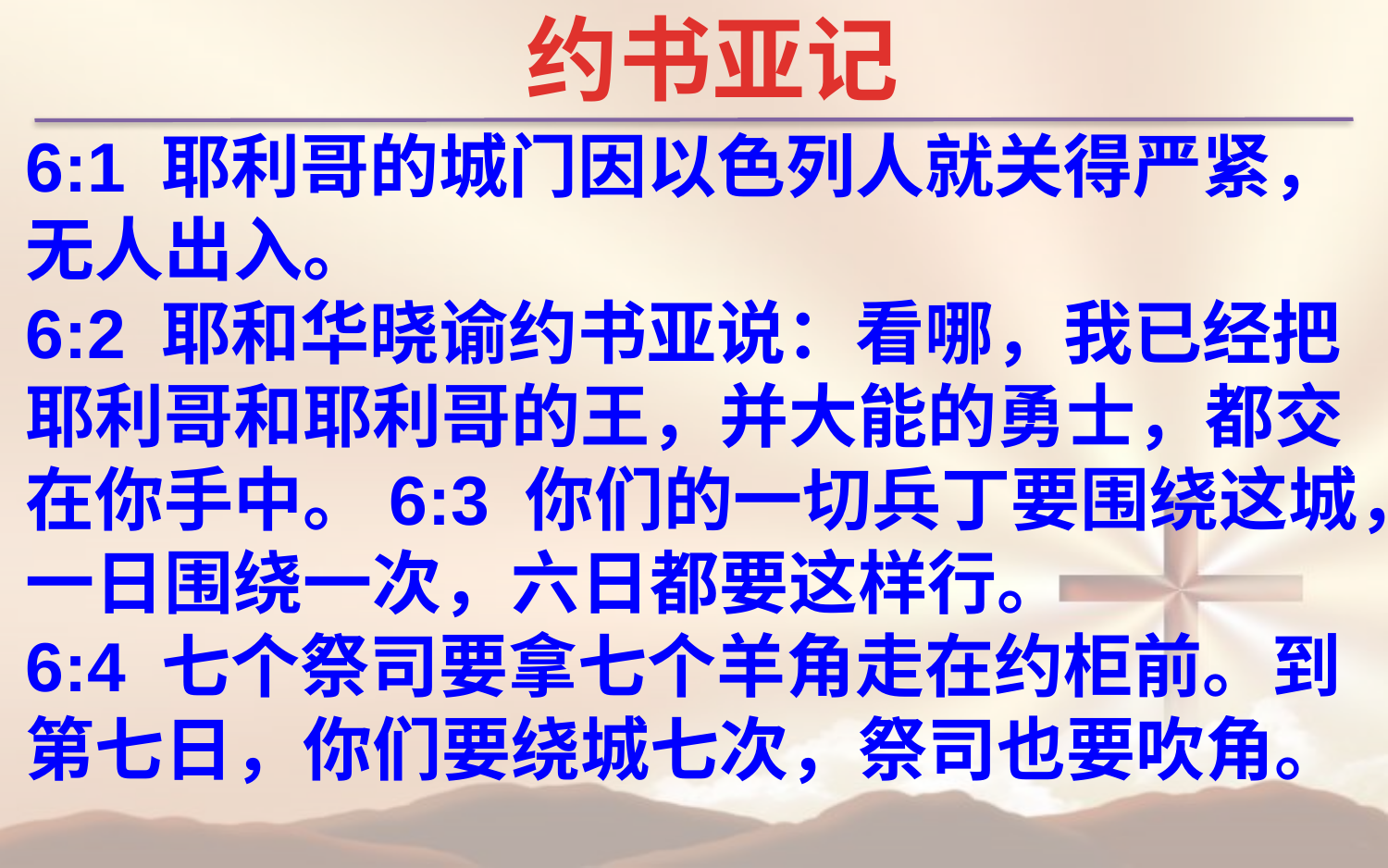

约书亚记
6:1 耶利哥的城门因以色列人就关得严紧，无人出入。
6:2 耶和华晓谕约书亚说：看哪，我已经把耶利哥和耶利哥的王，并大能的勇士，都交在你手中。6:3 你们的一切兵丁要围绕这城，一日围绕一次，六日都要这样行。
6:4 七个祭司要拿七个羊角走在约柜前。到第七日，你们要绕城七次，祭司也要吹角。